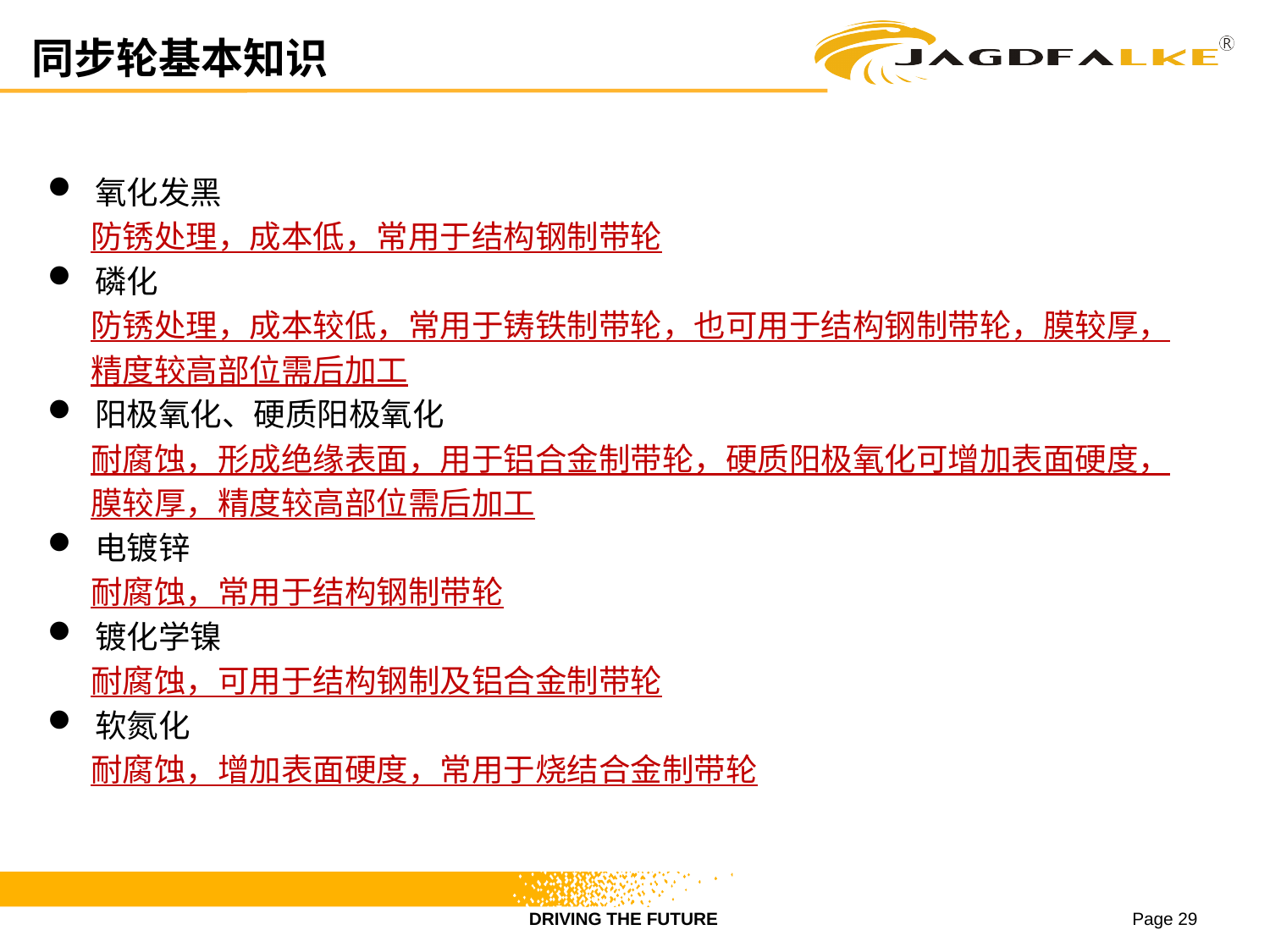

同步轮基本知识
氧化发黑
     防锈处理，成本低，常用于结构钢制带轮
磷化
     防锈处理，成本较低，常用于铸铁制带轮，也可用于结构钢制带轮，膜较厚，
     精度较高部位需后加工
阳极氧化、硬质阳极氧化
     耐腐蚀，形成绝缘表面，用于铝合金制带轮，硬质阳极氧化可增加表面硬度，
     膜较厚，精度较高部位需后加工
电镀锌
     耐腐蚀，常用于结构钢制带轮
镀化学镍
     耐腐蚀，可用于结构钢制及铝合金制带轮
软氮化
     耐腐蚀，增加表面硬度，常用于烧结合金制带轮
DRIVING THE FUTURE
Page 29